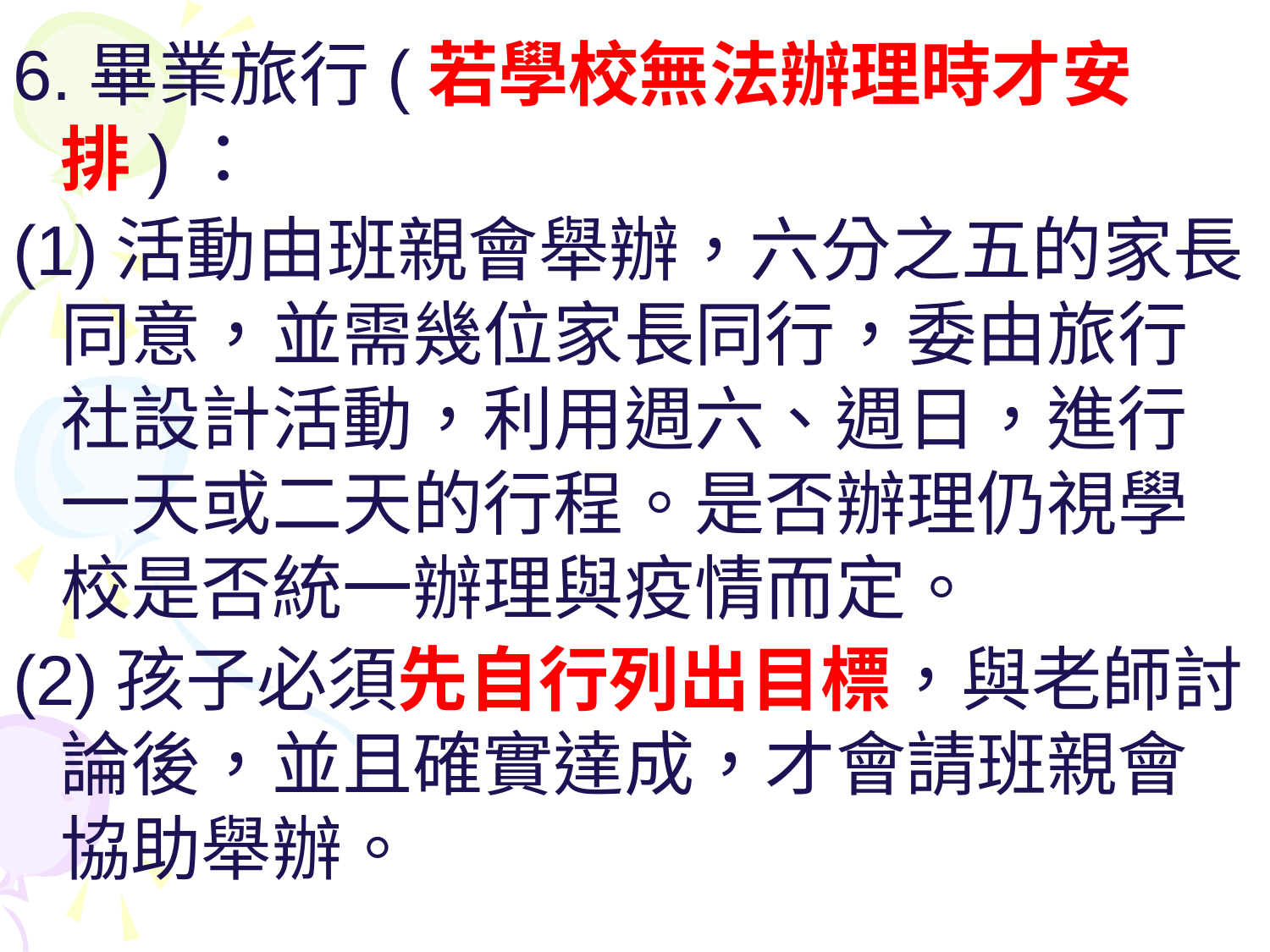

6.畢業旅行(若學校無法辦理時才安排)：
(1)活動由班親會舉辦，六分之五的家長同意，並需幾位家長同行，委由旅行社設計活動，利用週六、週日，進行一天或二天的行程。是否辦理仍視學校是否統一辦理與疫情而定。
(2)孩子必須先自行列出目標，與老師討論後，並且確實達成，才會請班親會協助舉辦。